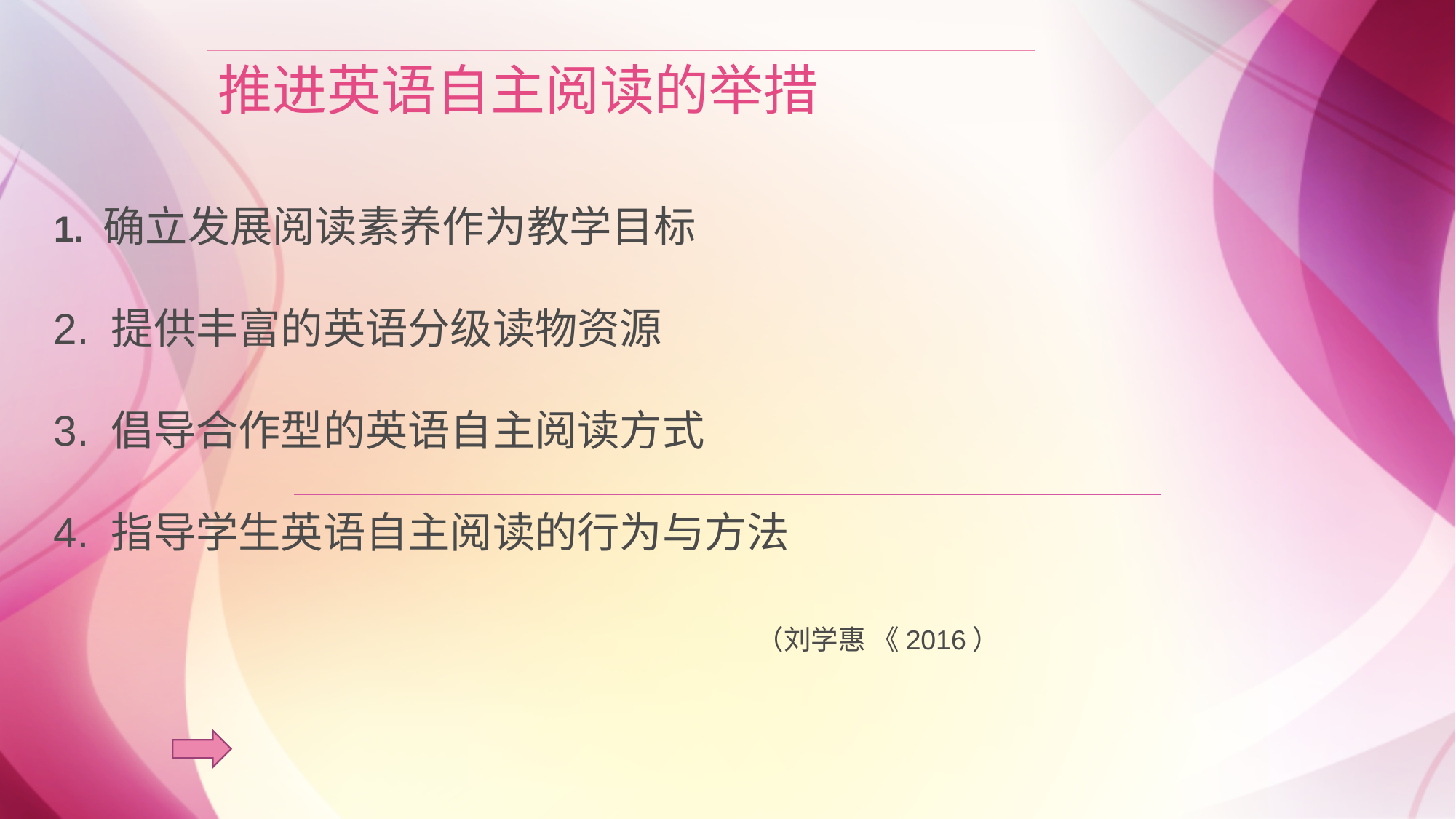

推进英语自主阅读的举措

1. 确立发展阅读素养作为教学目标

2. 提供丰富的英语分级读物资源

3. 倡导合作型的英语自主阅读方式

4. 指导学生英语自主阅读的行为与方法
（刘学惠 《2016）